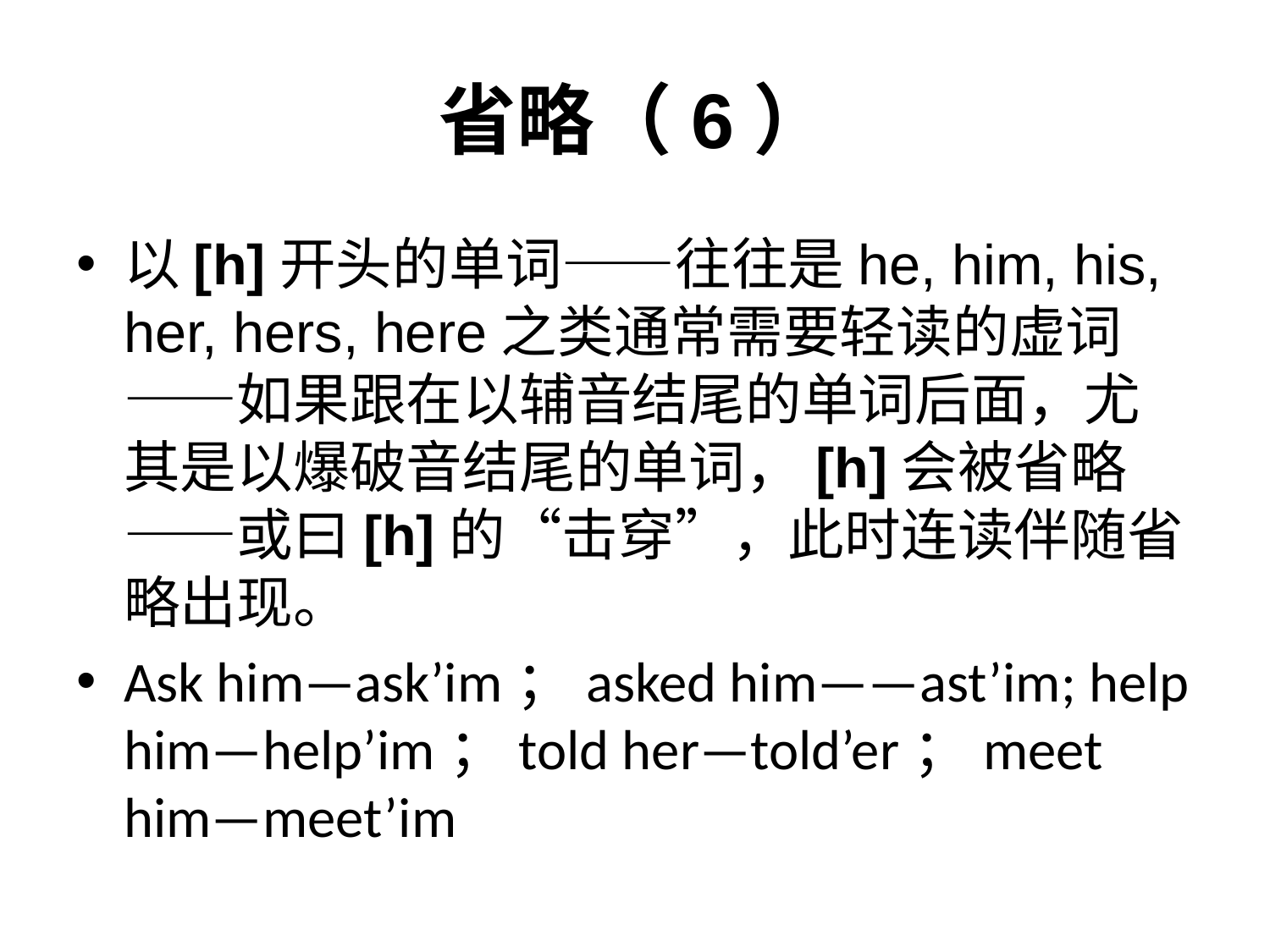

# 省略（6）
以[h]开头的单词——往往是he, him, his, her, hers, here之类通常需要轻读的虚词——如果跟在以辅音结尾的单词后面，尤其是以爆破音结尾的单词，[h]会被省略——或曰[h]的“击穿”，此时连读伴随省略出现。
Ask him—ask’im；asked him——ast’im; help him—help’im；told her—told’er；meet him—meet’im